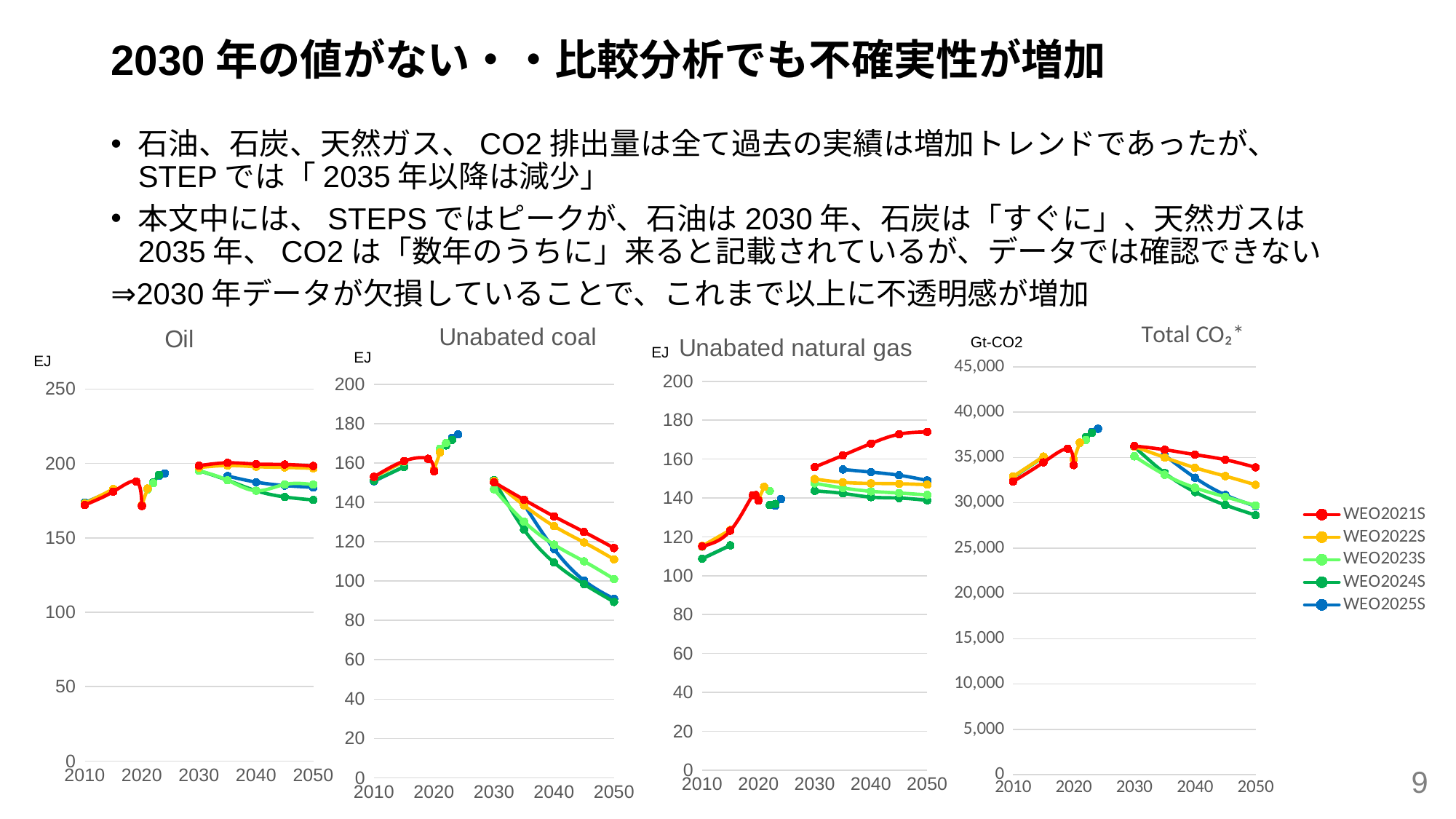

# 2030年の値がない・・比較分析でも不確実性が増加
石油、石炭、天然ガス、CO2排出量は全て過去の実績は増加トレンドであったが、 STEPでは「2035年以降は減少」
本文中には、STEPSではピークが、石油は2030年、石炭は「すぐに」、天然ガスは2035年、CO2は「数年のうちに」来ると記載されているが、データでは確認できない
⇒2030年データが欠損していることで、これまで以上に不透明感が増加

### Chart:

| Category | WEO2021S | WEO2022S | WEO2023S | WEO2024S | WEO2025S |
|---|---|---|---|---|---|

### Chart:

| Category | WEO2021S | WEO2022S | WEO2023S | WEO2024S | WEO2025S |
|---|---|---|---|---|---|

### Chart:

| Category | WEO2021S | WEO2022S | WEO2023S | WEO2024S | WEO2025S |
|---|---|---|---|---|---|

### Chart:

| Category | WEO2021S | WEO2022S | WEO2023S | WEO2024S | WEO2025S |
|---|---|---|---|---|---|
Gt-CO2
EJ
EJ
EJ
9